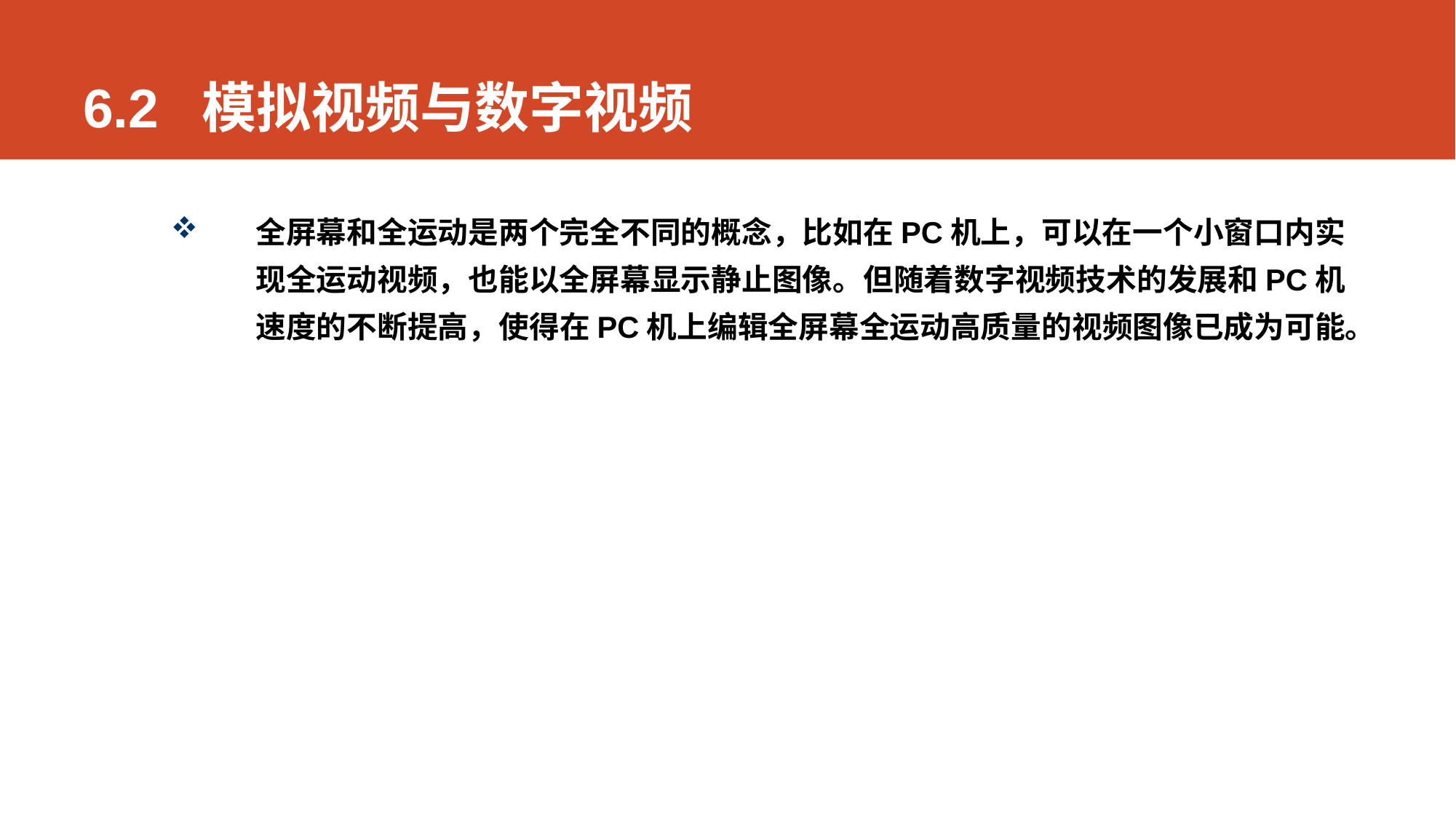

# 6.2  模拟视频与数字视频
全屏幕和全运动是两个完全不同的概念，比如在PC机上，可以在一个小窗口内实现全运动视频，也能以全屏幕显示静止图像。但随着数字视频技术的发展和PC机速度的不断提高，使得在PC机上编辑全屏幕全运动高质量的视频图像已成为可能。